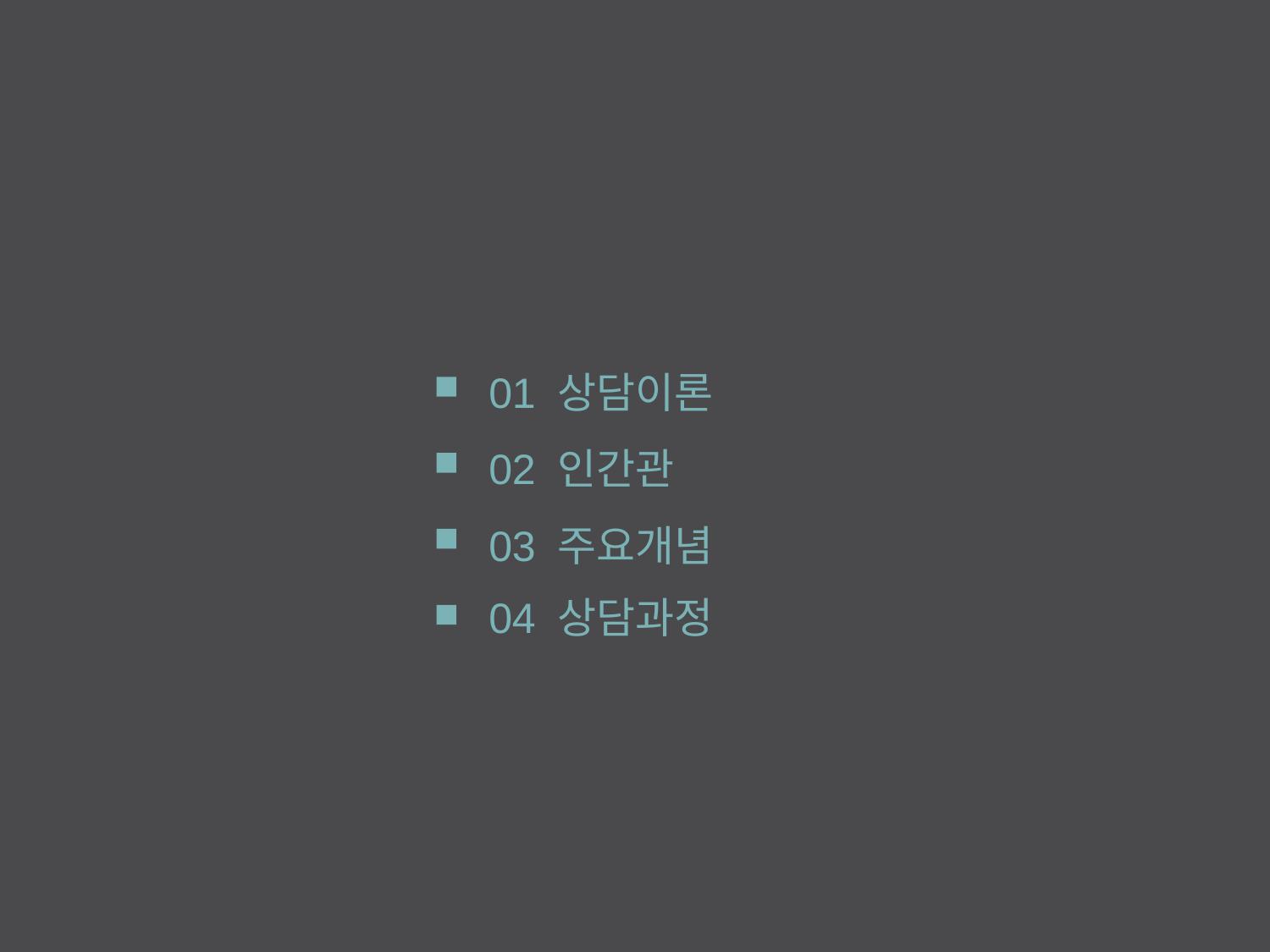

01 상담이론

02 인간관

03 주요개념

04 상담과정